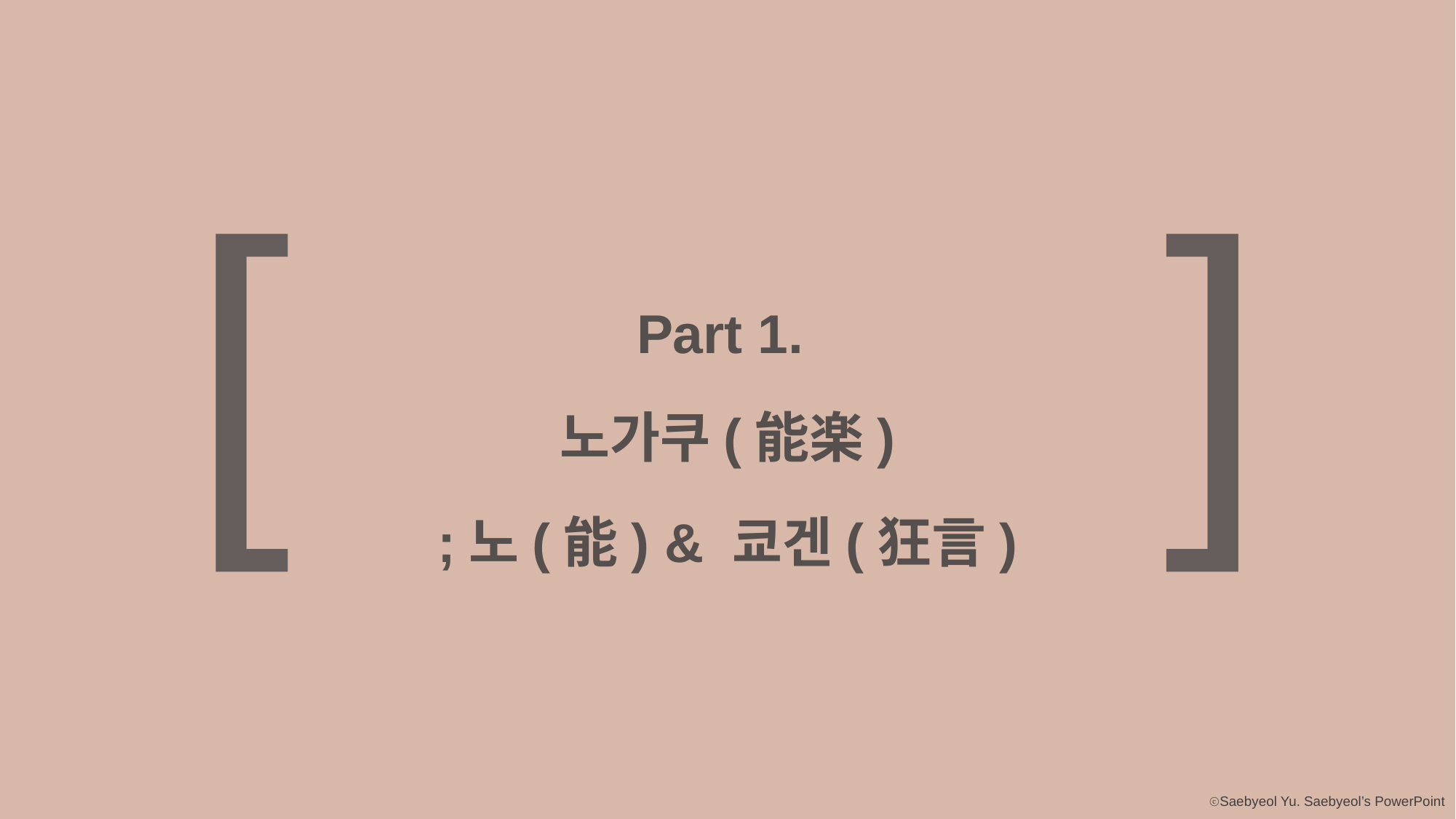

[
]
Part 1.
노가쿠(能楽)
;노(能) & 쿄겐(狂言)